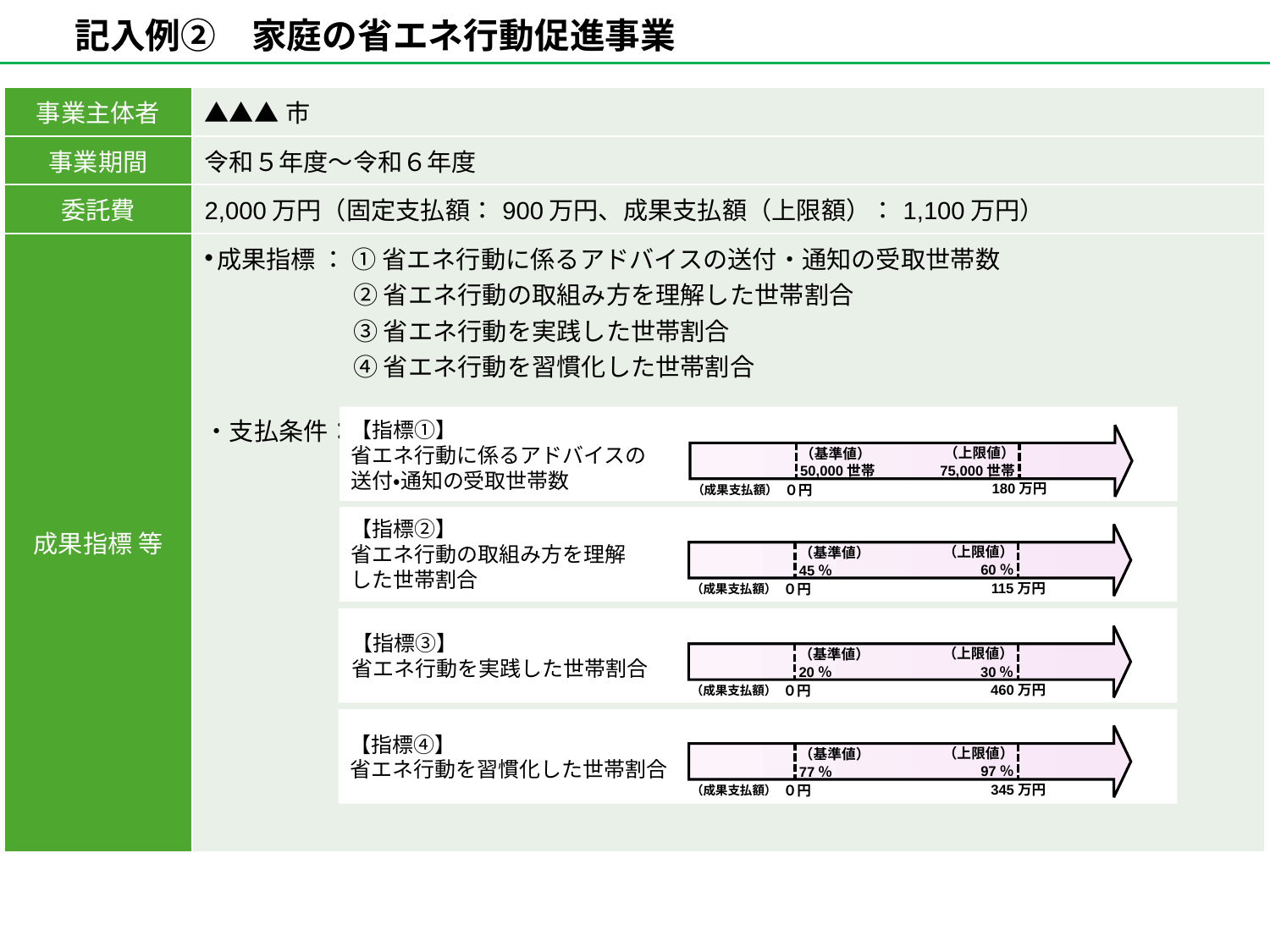

記入例②　家庭の省エネ行動促進事業
| 事業主体者 | ▲▲▲市 |
| --- | --- |
| 事業期間 | 令和５年度～令和６年度 |
| 委託費 | 2,000万円（固定支払額：900万円、成果支払額（上限額）：1,100万円） |
| 成果指標 等 | 成果指標 ： ① 省エネ行動に係るアドバイスの送付・通知の受取世帯数 　　　　　　② 省エネ行動の取組み方を理解した世帯割合 　　　　　　③ 省エネ行動を実践した世帯割合 　　　　　　④ 省エネ行動を習慣化した世帯割合 ・支払条件： アンケートで把握した４つの指標の成果水準で決定 |

【指標①】
省エネ行動に係るアドバイスの
送付・通知の受取世帯数

（上限値）
75,000世帯
（基準値）
50,000世帯
180万円
（成果支払額）
０円

【指標②】
省エネ行動の取組み方を理解
した世帯割合

（上限値）
60％
（基準値）
45％
115万円
（成果支払額）
０円

【指標③】
省エネ行動を実践した世帯割合

（上限値）
30％
（基準値）
20％
460万円
（成果支払額）
０円

【指標④】
省エネ行動を習慣化した世帯割合

（上限値）
97％
（基準値）
77％
345万円
（成果支払額）
０円